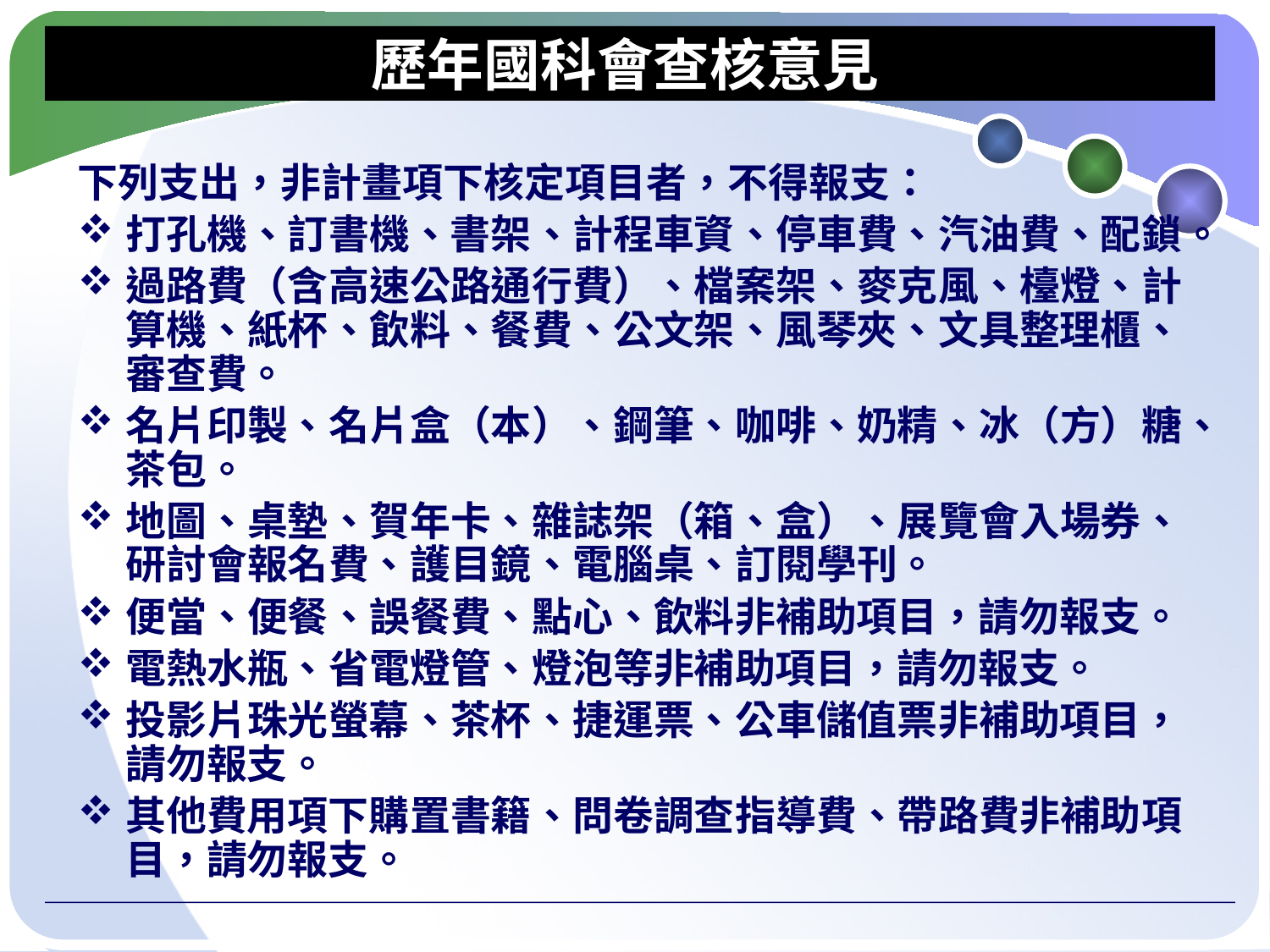

#
歷年國科會查核意見
下列支出，非計畫項下核定項目者，不得報支：
打孔機、訂書機、書架、計程車資、停車費、汽油費、配鎖。
過路費（含高速公路通行費）、檔案架、麥克風、檯燈、計算機、紙杯、飲料、餐費、公文架、風琴夾、文具整理櫃、審查費。
名片印製、名片盒（本）、鋼筆、咖啡、奶精、冰（方）糖、茶包。
地圖、桌墊、賀年卡、雜誌架（箱、盒）、展覽會入場券、研討會報名費、護目鏡、電腦桌、訂閱學刊。
便當、便餐、誤餐費、點心、飲料非補助項目，請勿報支。
電熱水瓶、省電燈管、燈泡等非補助項目，請勿報支。
投影片珠光螢幕、茶杯、捷運票、公車儲值票非補助項目，請勿報支。
其他費用項下購置書籍、問卷調查指導費、帶路費非補助項目，請勿報支。